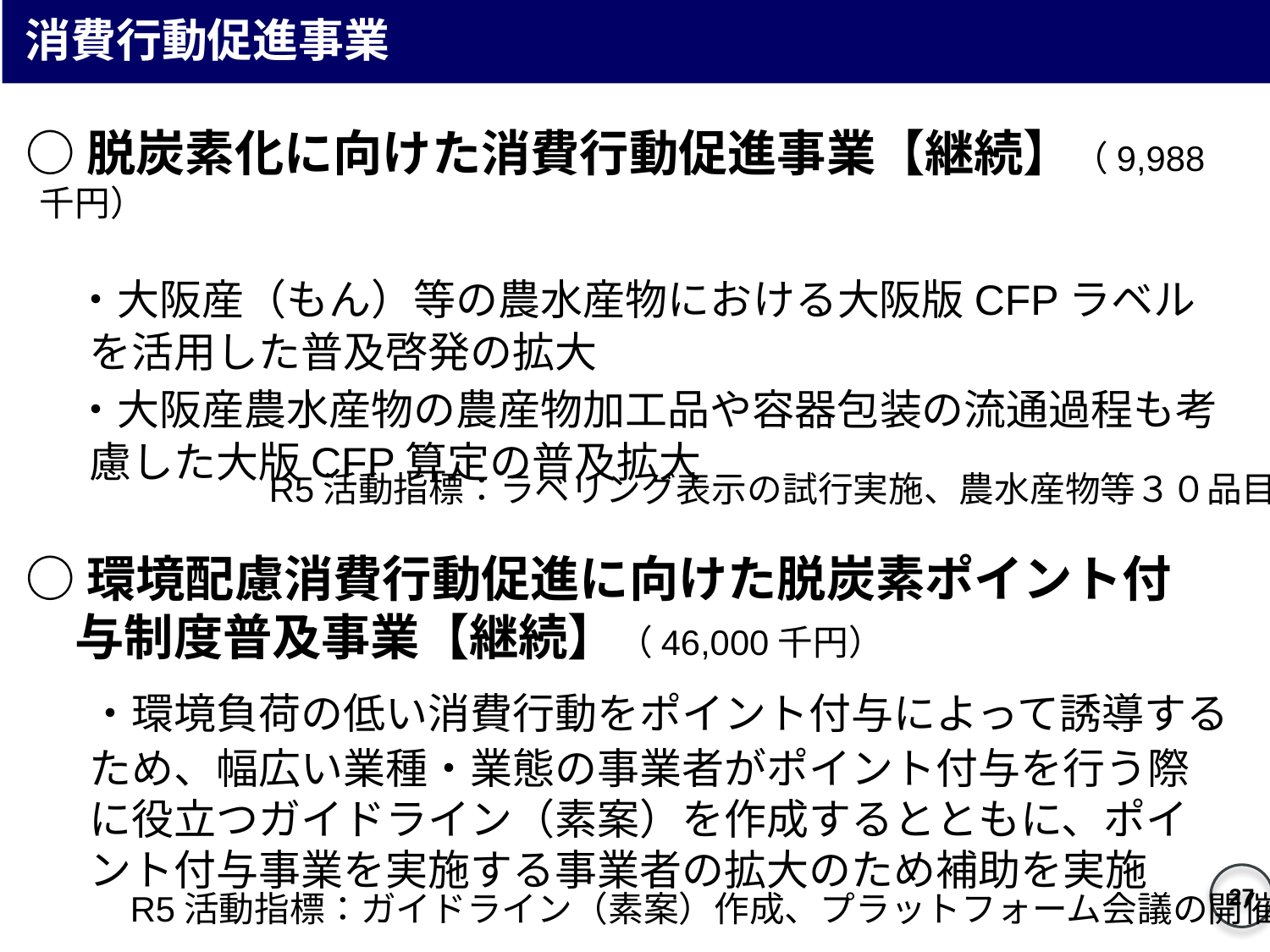

消費行動促進事業
○脱炭素化に向けた消費行動促進事業【継続】（9,988千円）

　 ・大阪産（もん）等の農水産物における大阪版CFPラベルを活用した普及啓発の拡大
　 ・大阪産農水産物の農産物加工品や容器包装の流通過程も考慮した大版CFP算定の普及拡大

○環境配慮消費行動促進に向けた脱炭素ポイント付
　与制度普及事業【継続】（46,000千円）
　・環境負荷の低い消費行動をポイント付与によって誘導するため、幅広い業種・業態の事業者がポイント付与を行う際に役立つガイドライン（素案）を作成するとともに、ポイント付与事業を実施する事業者の拡大のため補助を実施
R5活動指標：ラベリング表示の試行実施、農水産物等３０品目
27
R5活動指標：ガイドライン（素案）作成、プラットフォーム会議の開催